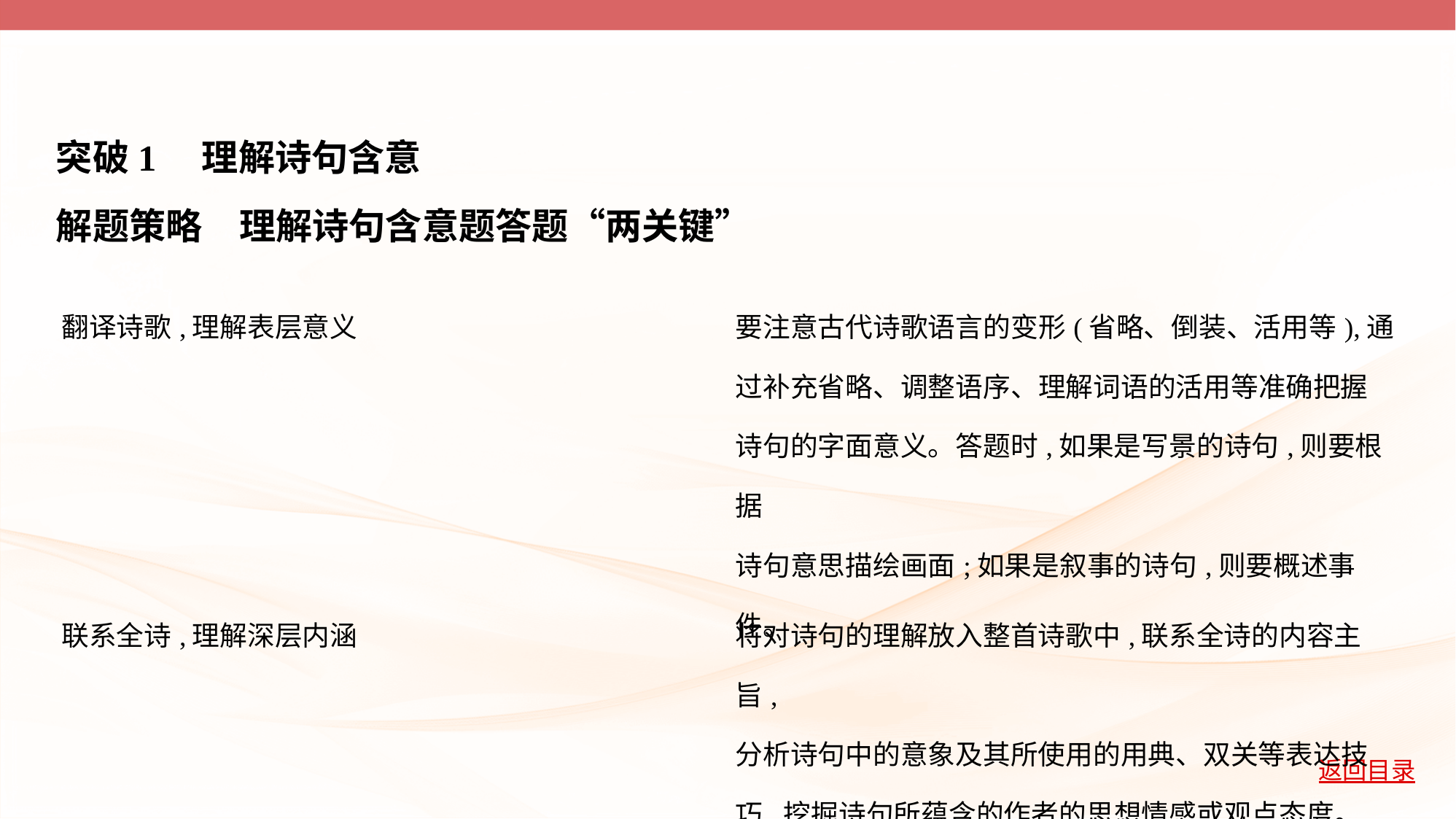

突破1　理解诗句含意
解题策略　理解诗句含意题答题“两关键”
| 翻译诗歌,理解表层意义 | 要注意古代诗歌语言的变形(省略、倒装、活用等),通 过补充省略、调整语序、理解词语的活用等准确把握 诗句的字面意义。答题时,如果是写景的诗句,则要根据 诗句意思描绘画面;如果是叙事的诗句,则要概述事件。 |
| --- | --- |
| 联系全诗,理解深层内涵 | 将对诗句的理解放入整首诗歌中,联系全诗的内容主旨, 分析诗句中的意象及其所使用的用典、双关等表达技 巧,挖掘诗句所蕴含的作者的思想情感或观点态度。 |